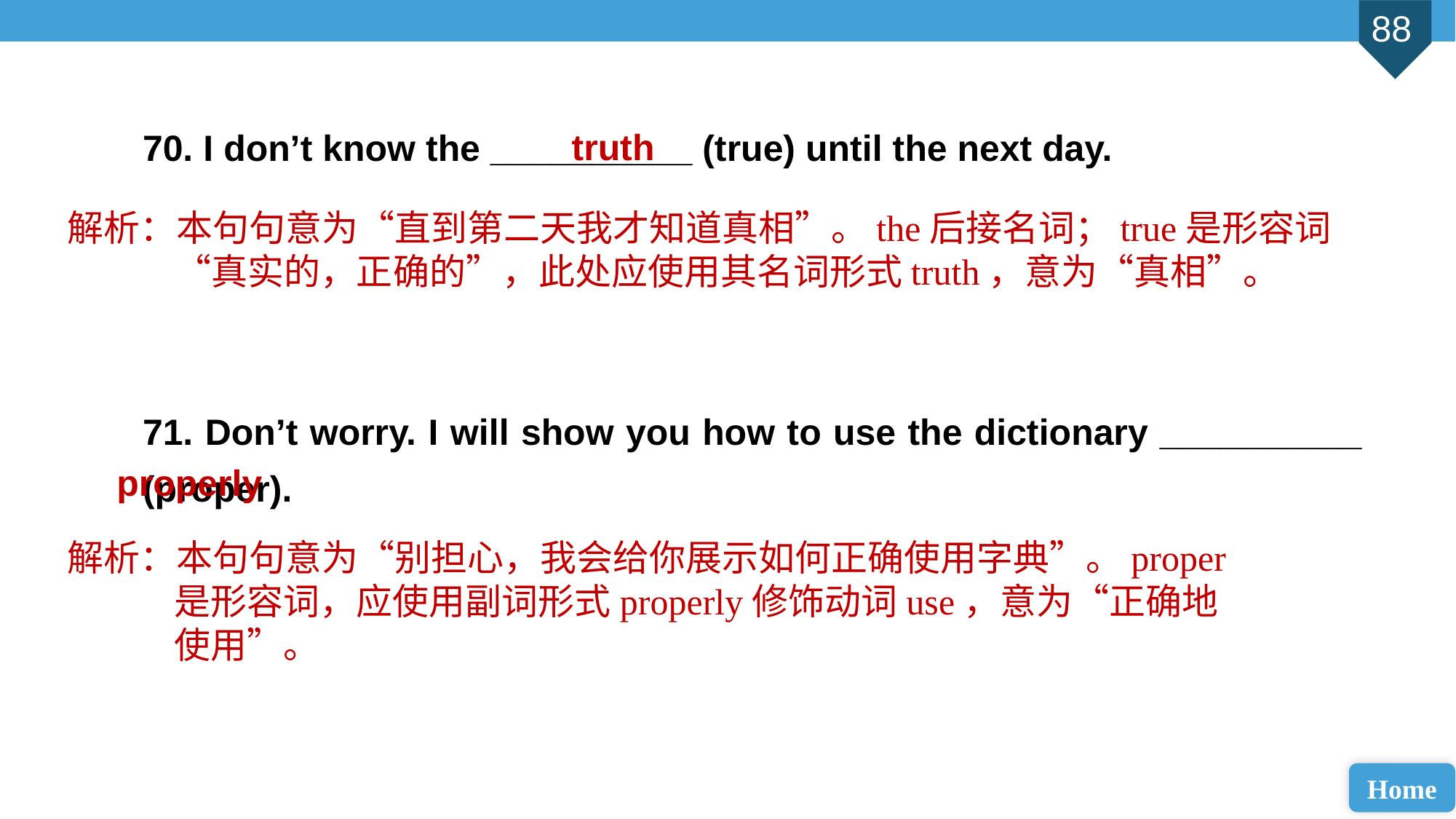

70. I don’t know the __________ (true) until the next day.

71. Don’t worry. I will show you how to use the dictionary __________ (proper).
truth
解析：本句句意为“直到第二天我才知道真相”。the后接名词；true是形容词“真实的，正确的”，此处应使用其名词形式truth，意为“真相”。
properly
解析：本句句意为“别担心，我会给你展示如何正确使用字典”。proper是形容词，应使用副词形式properly修饰动词use，意为“正确地使用”。